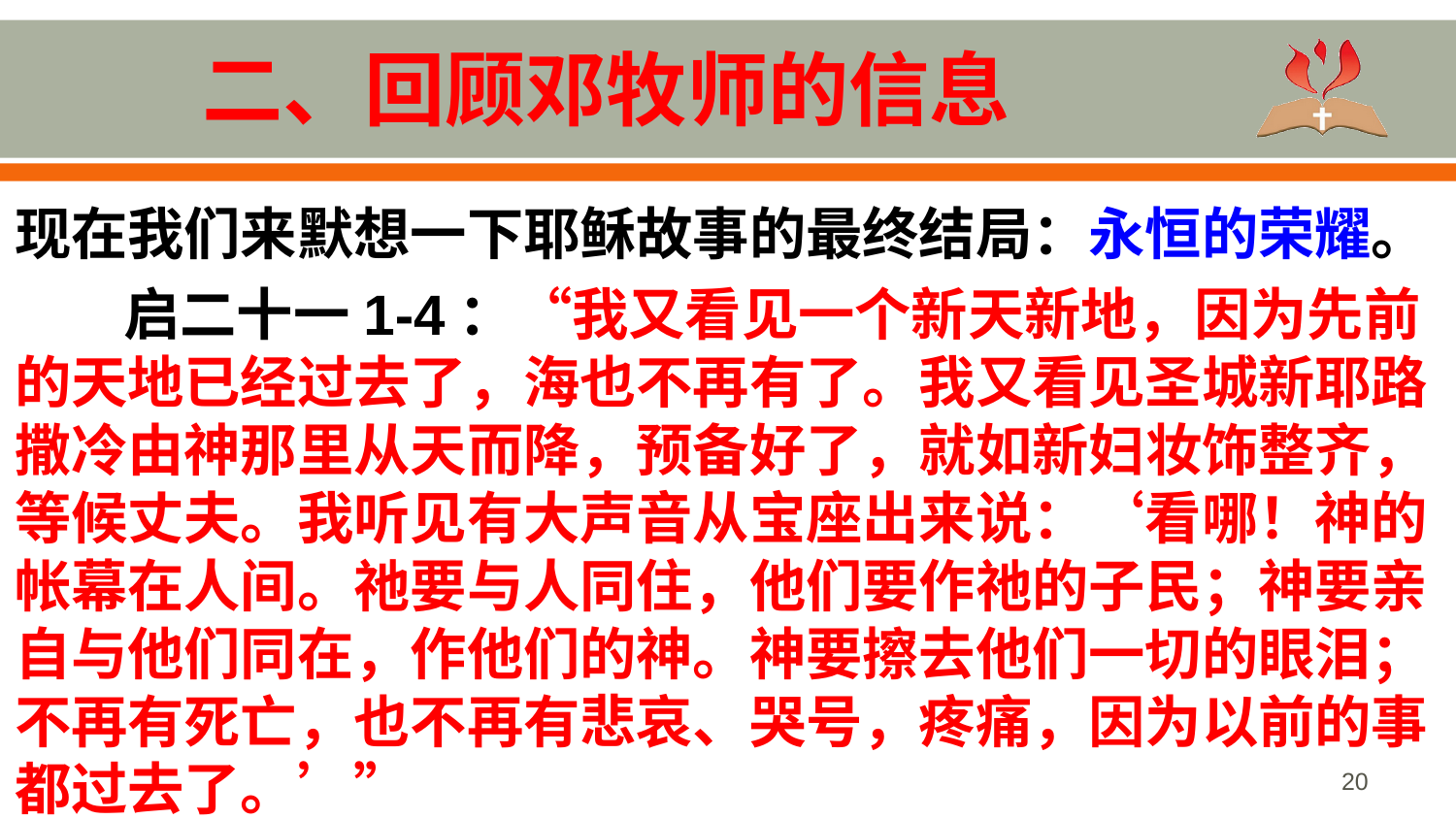

# 二、回顾邓牧师的信息
现在我们来默想一下耶稣故事的最终结局：永恒的荣耀。
启二十一1-4：“我又看见一个新天新地，因为先前的天地已经过去了，海也不再有了。我又看见圣城新耶路撒冷由神那里从天而降，预备好了，就如新妇妆饰整齐，等候丈夫。我听见有大声音从宝座出来说：‘看哪！神的帐幕在人间。祂要与人同住，他们要作祂的子民；神要亲自与他们同在，作他们的神。神要擦去他们一切的眼泪；不再有死亡，也不再有悲哀、哭号，疼痛，因为以前的事都过去了。’”

20